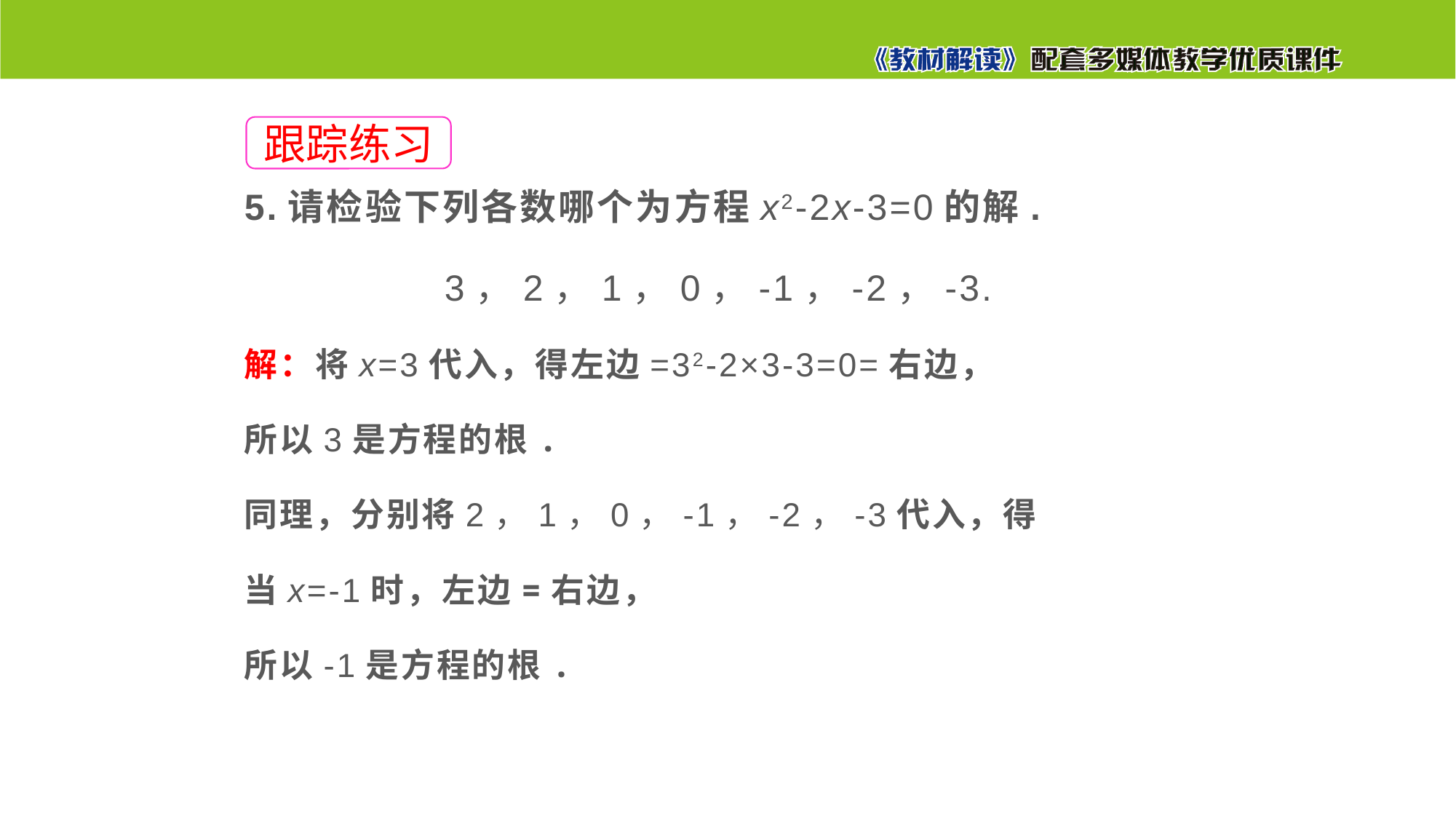

5.请检验下列各数哪个为方程x2-2x-3=0的解.
3，2，1，0，-1，-2，-3.
解：将x=3代入，得左边=32-2×3-3=0=右边，
所以3是方程的根.
同理，分别将2，1，0，-1，-2，-3代入，得
当x=-1时，左边=右边，
所以-1是方程的根.
跟踪练习